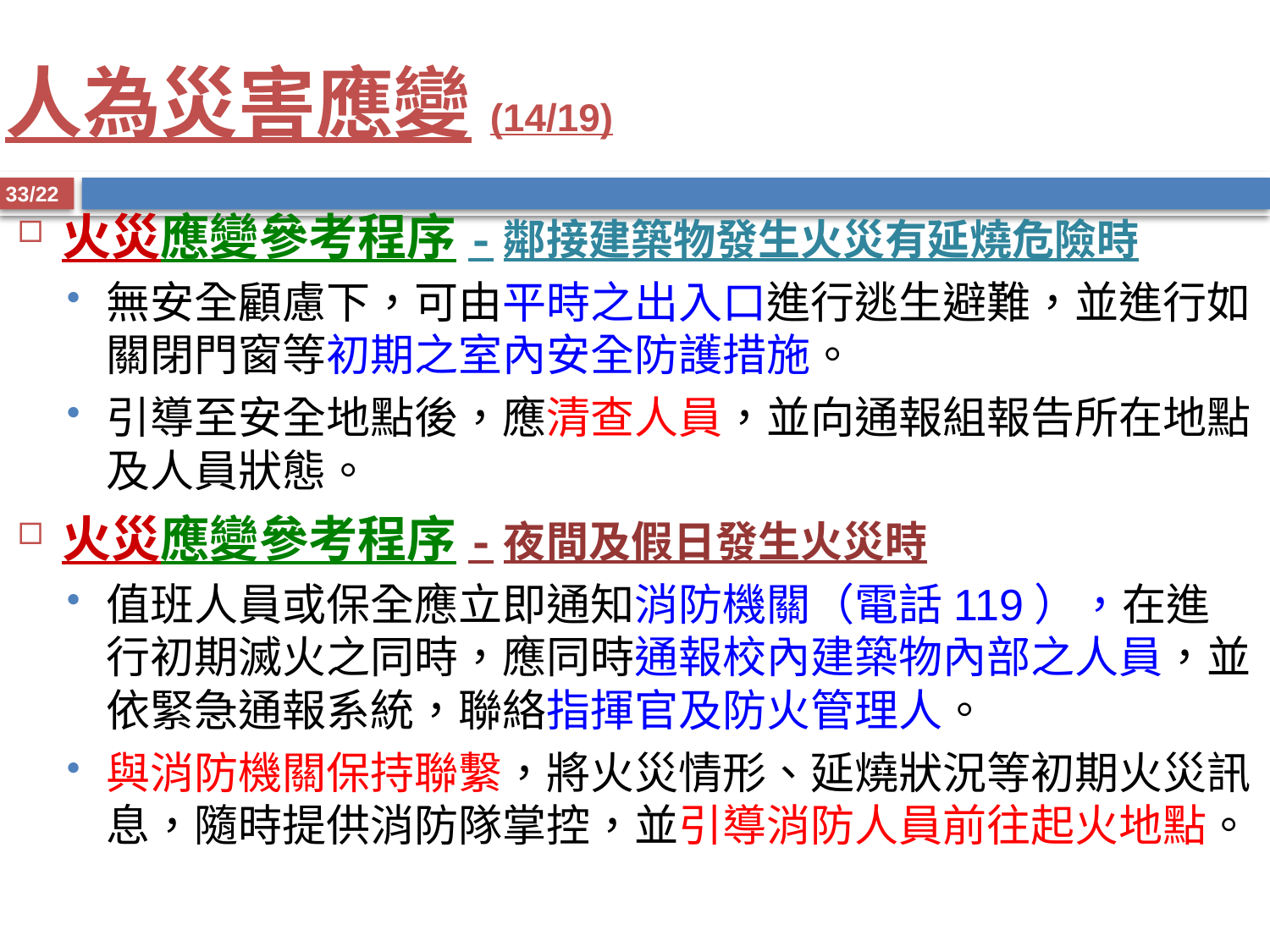

# 人為災害應變(14/19)
33/22
火災應變參考程序-鄰接建築物發生火災有延燒危險時
無安全顧慮下，可由平時之出入口進行逃生避難，並進行如關閉門窗等初期之室內安全防護措施。
引導至安全地點後，應清查人員，並向通報組報告所在地點及人員狀態。
火災應變參考程序-夜間及假日發生火災時
值班人員或保全應立即通知消防機關（電話119），在進行初期滅火之同時，應同時通報校內建築物內部之人員，並依緊急通報系統，聯絡指揮官及防火管理人。
與消防機關保持聯繫，將火災情形、延燒狀況等初期火災訊息，隨時提供消防隊掌控，並引導消防人員前往起火地點。